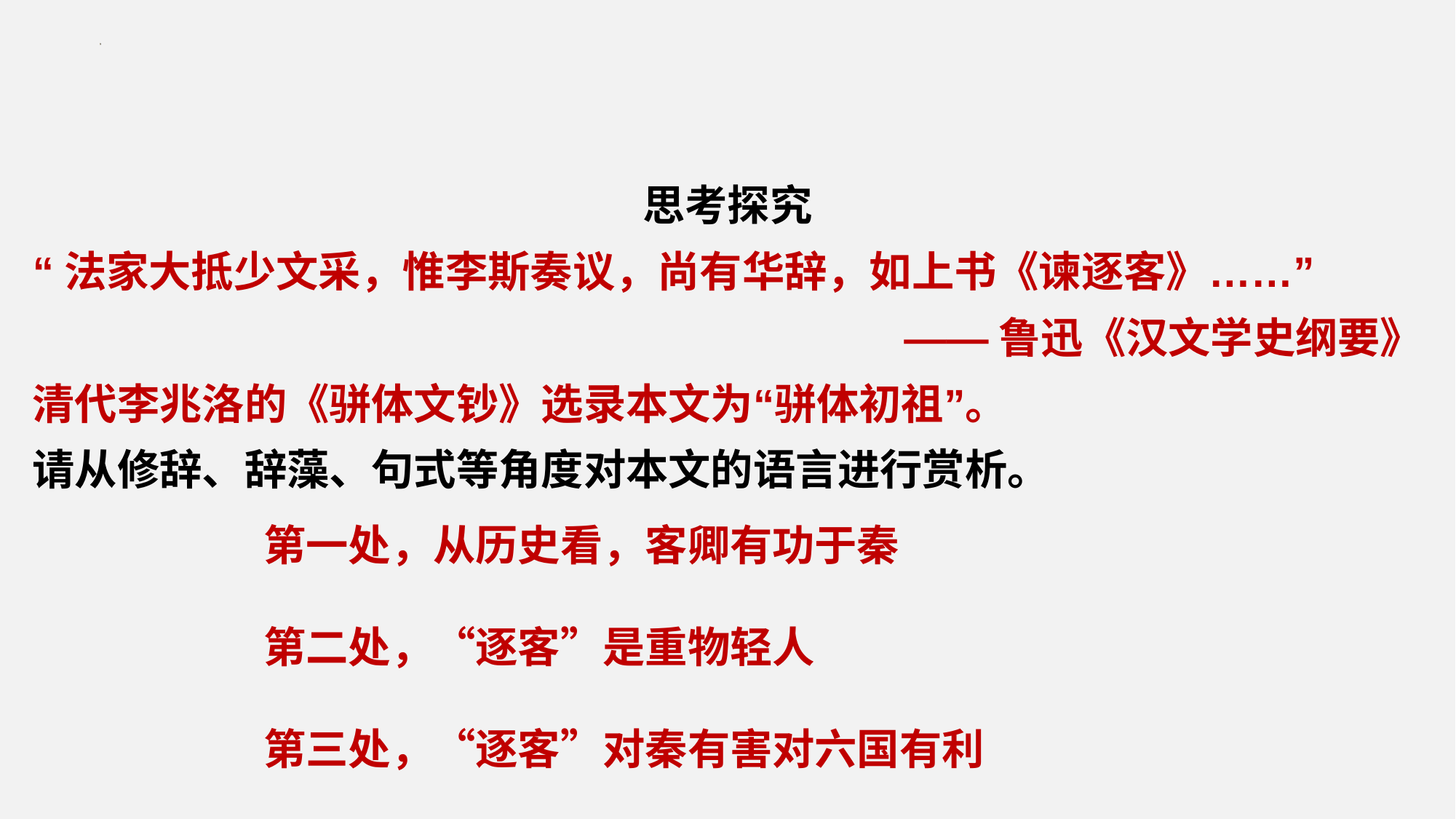

思考探究
“法家大抵少文采，惟李斯奏议，尚有华辞，如上书《谏逐客》……”
——鲁迅《汉文学史纲要》
清代李兆洛的《骈体文钞》选录本文为“骈体初祖”。
请从修辞、辞藻、句式等角度对本文的语言进行赏析。
第一处，从历史看，客卿有功于秦

第二处，“逐客”是重物轻人

第三处，“逐客”对秦有害对六国有利